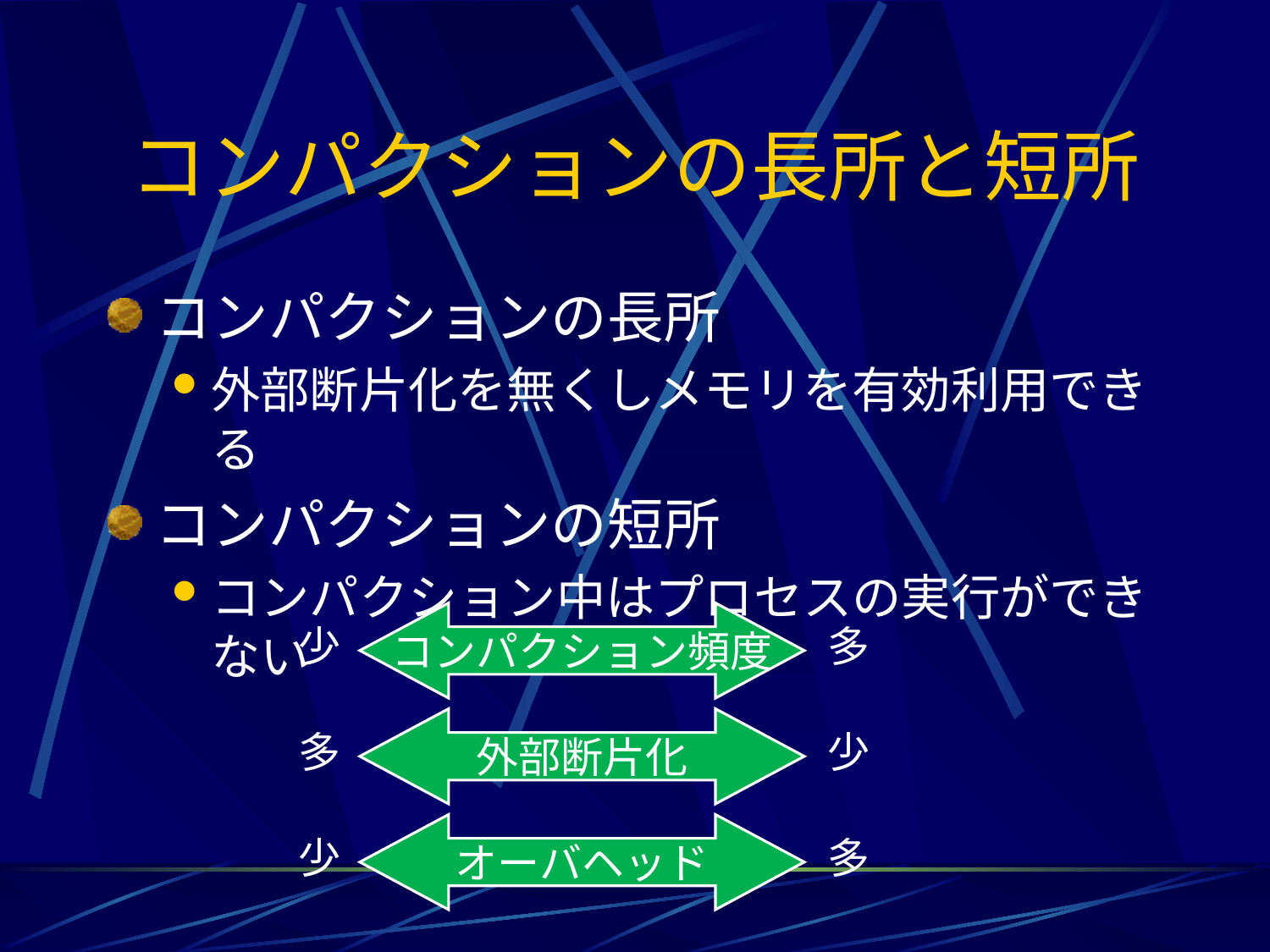

# コンパクションの長所と短所
コンパクションの長所
外部断片化を無くしメモリを有効利用できる
コンパクションの短所
コンパクション中はプロセスの実行ができない
コンパクション頻度
少
多
外部断片化
多
少
オーバヘッド
少
多